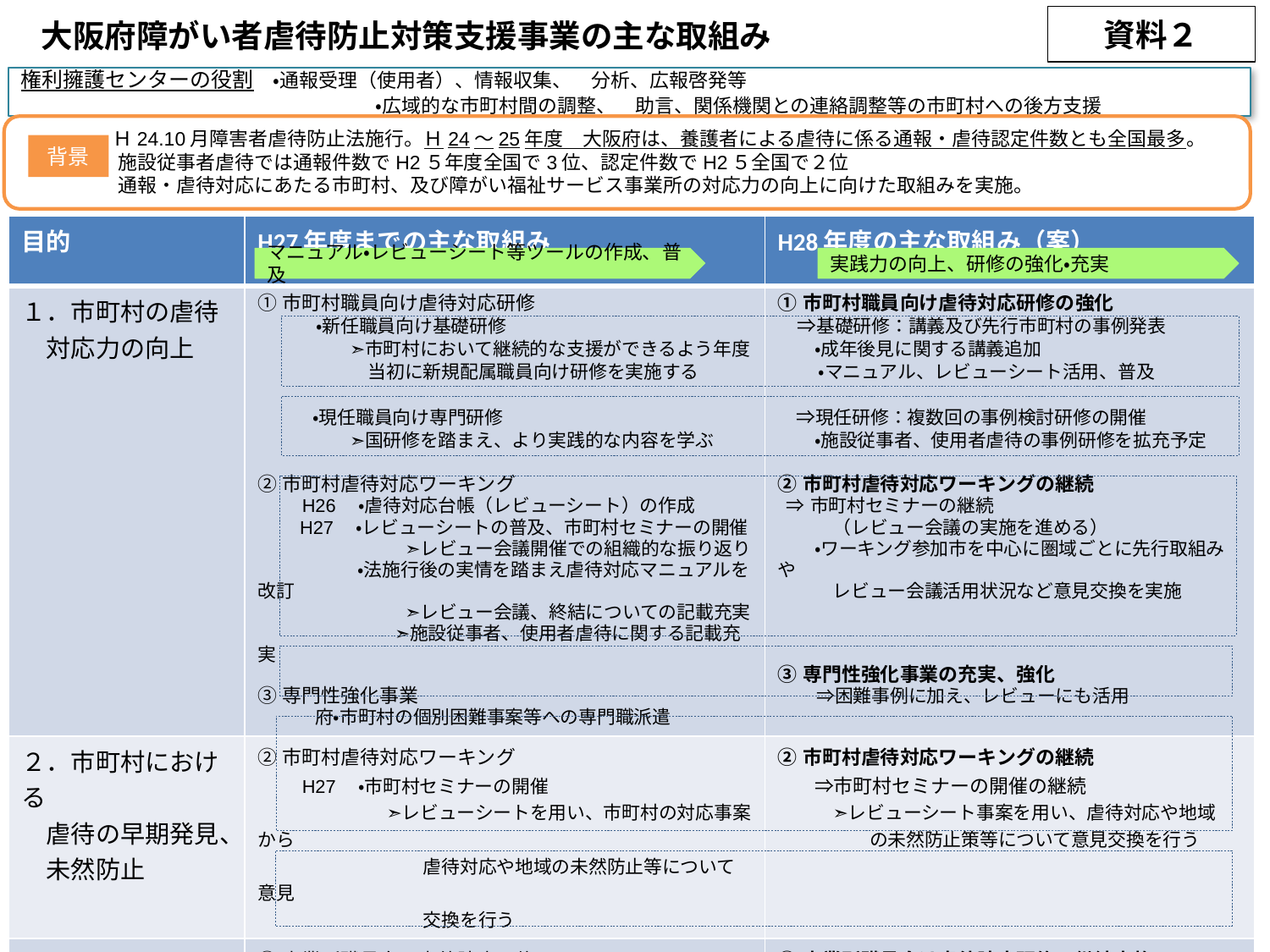

資料２
大阪府障がい者虐待防止対策支援事業の主な取組み
権利擁護センターの役割　・通報受理（使用者）、情報収集、　分析、広報啓発等
　　　　　　　　　　　　　　　　　 　・広域的な市町村間の調整、　助言、関係機関との連絡調整等の市町村への後方支援
　　　　　 Ｈ24.10月障害者虐待防止法施行。Ｈ24～25年度　大阪府は、養護者による虐待に係る通報・虐待認定件数とも全国最多。
　　　　　施設従事者虐待では通報件数でH2５年度全国で3位、認定件数でH2５全国で２位
　　　　　通報・虐待対応にあたる市町村、及び障がい福祉サービス事業所の対応力の向上に向けた取組みを実施。
背景
| 目的 | H27年度までの主な取組み | H28年度の主な取組み（案） |
| --- | --- | --- |
| １．市町村の虐待 　対応力の向上 | ①市町村職員向け虐待対応研修 　　　・新任職員向け基礎研修 　　　　　➣市町村において継続的な支援ができるよう年度 　　　　　　当初に新規配属職員向け研修を実施する 　　　 　　　・現任職員向け専門研修 　　　　　➣国研修を踏まえ、より実践的な内容を学ぶ ②市町村虐待対応ワーキング 　　H26　・虐待対応台帳（レビューシート）の作成 　　H27　・レビューシートの普及、市町村セミナーの開催 　　　　　　　　➣レビュー会議開催での組織的な振り返り 　　　　　 ・法施行後の実情を踏まえ虐待対応マニュアルを改訂 　　　　　　　　➣レビュー会議、終結についての記載充実 　　 　　　　　➣施設従事者、使用者虐待に関する記載充実 　 ③専門性強化事業 　　　府・市町村の個別困難事案等への専門職派遣 | ①市町村職員向け虐待対応研修の強化 　⇒基礎研修：講義及び先行市町村の事例発表 　　・成年後見に関する講義追加 　 　・マニュアル、レビューシート活用、普及 　 　⇒現任研修：複数回の事例検討研修の開催 　　・施設従事者、使用者虐待の事例研修を拡充予定 ②市町村虐待対応ワーキングの継続 ⇒市町村セミナーの継続 　　　（レビュー会議の実施を進める） 　　・ワーキング参加市を中心に圏域ごとに先行取組みや 　　　レビュー会議活用状況など意見交換を実施 　　　 ③専門性強化事業の充実、強化 　　⇒困難事例に加え、レビューにも活用 |
| ２．市町村における　　 　虐待の早期発見、 　未然防止 | ②市町村虐待対応ワーキング 　　H27　・市町村セミナーの開催 　　　　　　　➣レビューシートを用い、市町村の対応事案から 　　　　　　　　　虐待対応や地域の未然防止等について意見 　　　　　　　　　交換を行う | ②市町村虐待対応ワーキングの継続 　　⇒市町村セミナーの開催の継続 　　　➣レビューシート事案を用い、虐待対応や地域 　　　　　の未然防止策等について意見交換を行う |
| ３．障がい福祉サー 　ビス事業所の虐待 　防止 | ④事業所職員向け虐待防止研修 　　・管理者対象とした研修 　　・事業所内での虐待防止体制の整備及び伝達研修の徹底 | ④事業所職員向け虐待防止研修の継続実施 ・研修受講していない管理者への受講の推進 |
マニュアル・レビューシート等ツールの作成、普及
実践力の向上、研修の強化・充実